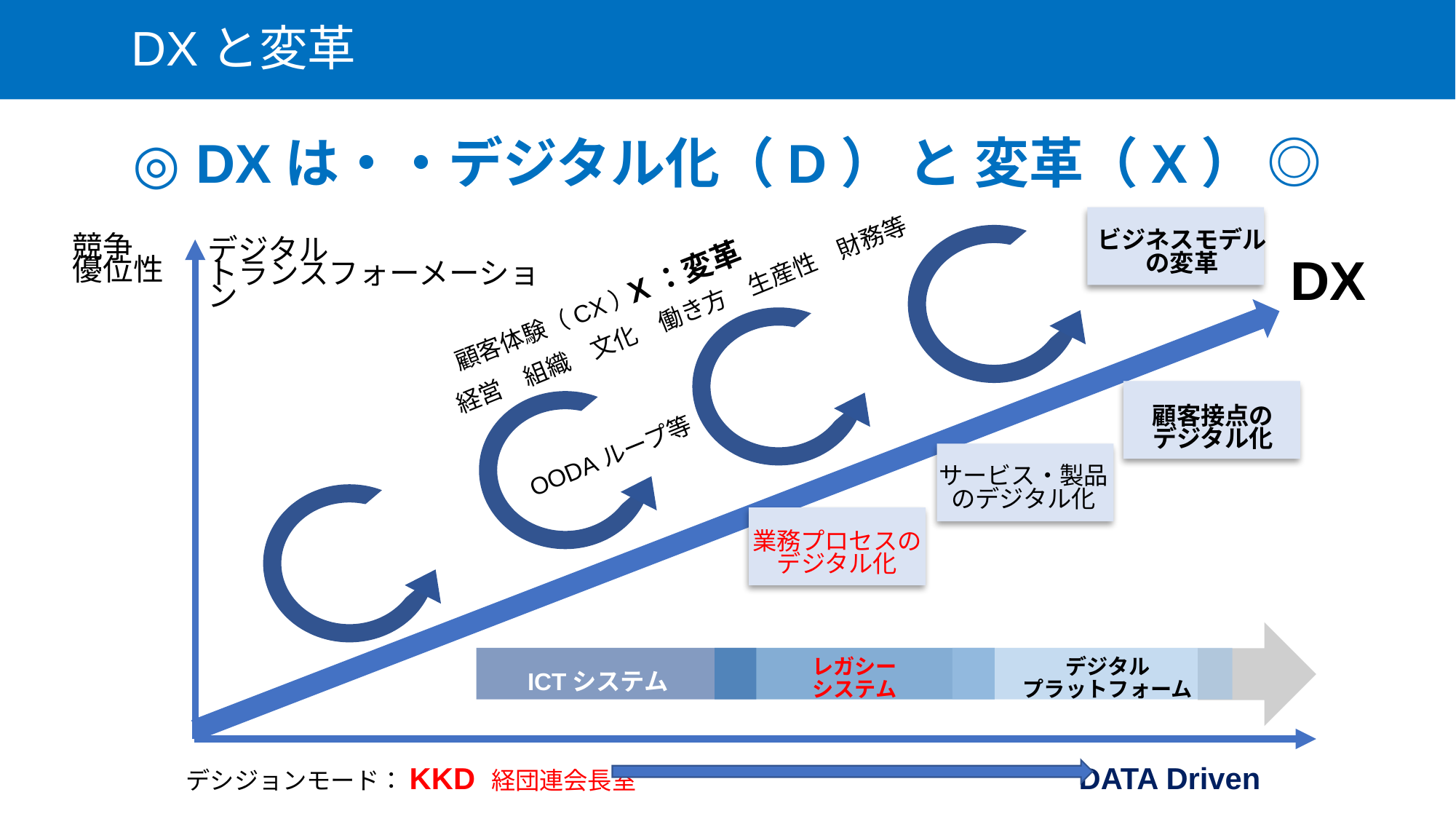

DXと変革

◎ DXは・・デジタル化（D） と 変革（X） ◎
競争
優位性
ビジネスモデル
の変革

デジタル
トランスフォーメーション
DX

X：変革
経営　組織　文化　働き方　生産性　財務等
顧客体験（CX）

顧客接点の
デジタル化

OODAループ等
サービス・製品
のデジタル化

業務プロセスの
デジタル化

レガシー
システム
デジタル
プラットフォーム
ICTシステム

デシジョンモード：KKD 経団連会長室　  　　                                               　　　　DATA Driven